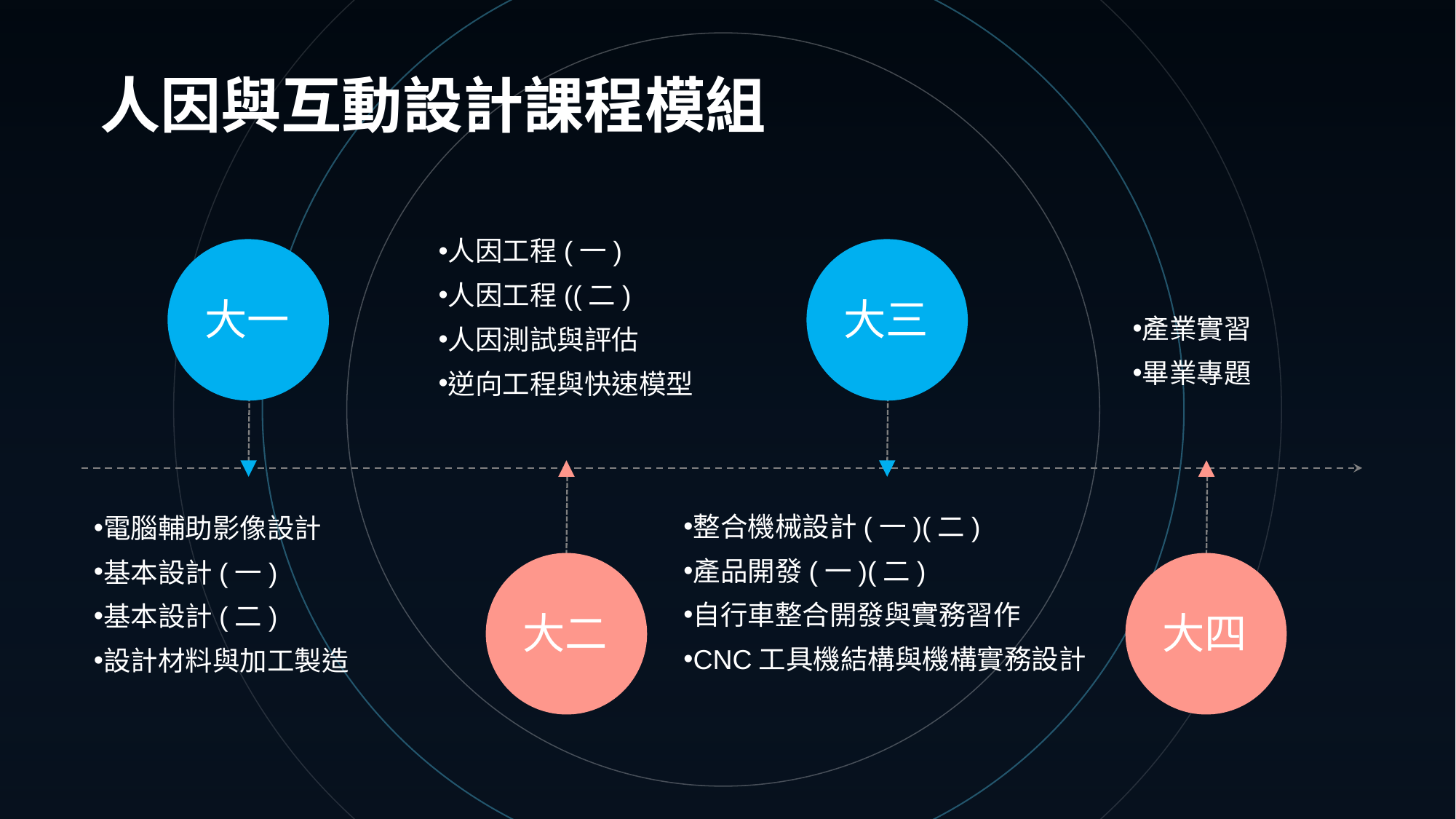

人因與互動設計課程模組
人因工程(一)
人因工程((二)
人因測試與評估
逆向工程與快速模型

大一

大三
產業實習
畢業專題

整合機械設計(一)(二)
產品開發(一)(二)
自行車整合開發與實務習作
CNC工具機結構與機構實務設計
電腦輔助影像設計
基本設計(一)
基本設計(二)
設計材料與加工製造

大二

大四